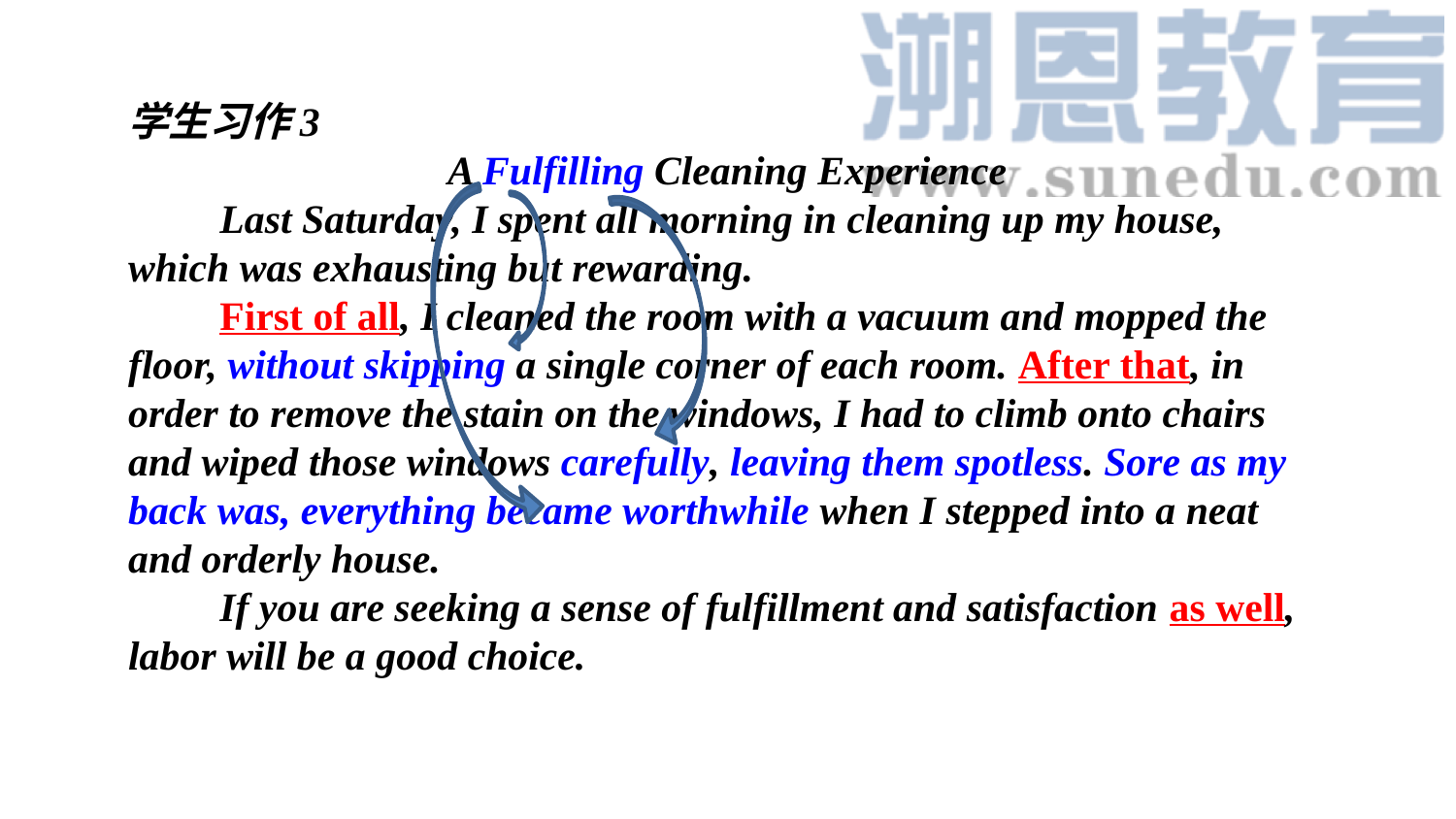

学生习作3
A Fulfilling Cleaning Experience
         Last Saturday, I spent all morning in cleaning up my house, which was exhausting but rewarding.
         First of all, I cleaned the room with a vacuum and mopped the floor, without skipping a single corner of each room. After that, in order to remove the stain on the windows, I had to climb onto chairs and wiped those windows carefully, leaving them spotless. Sore as my back was, everything became worthwhile when I stepped into a neat and orderly house.
         If you are seeking a sense of fulfillment and satisfaction as well, labor will be a good choice.